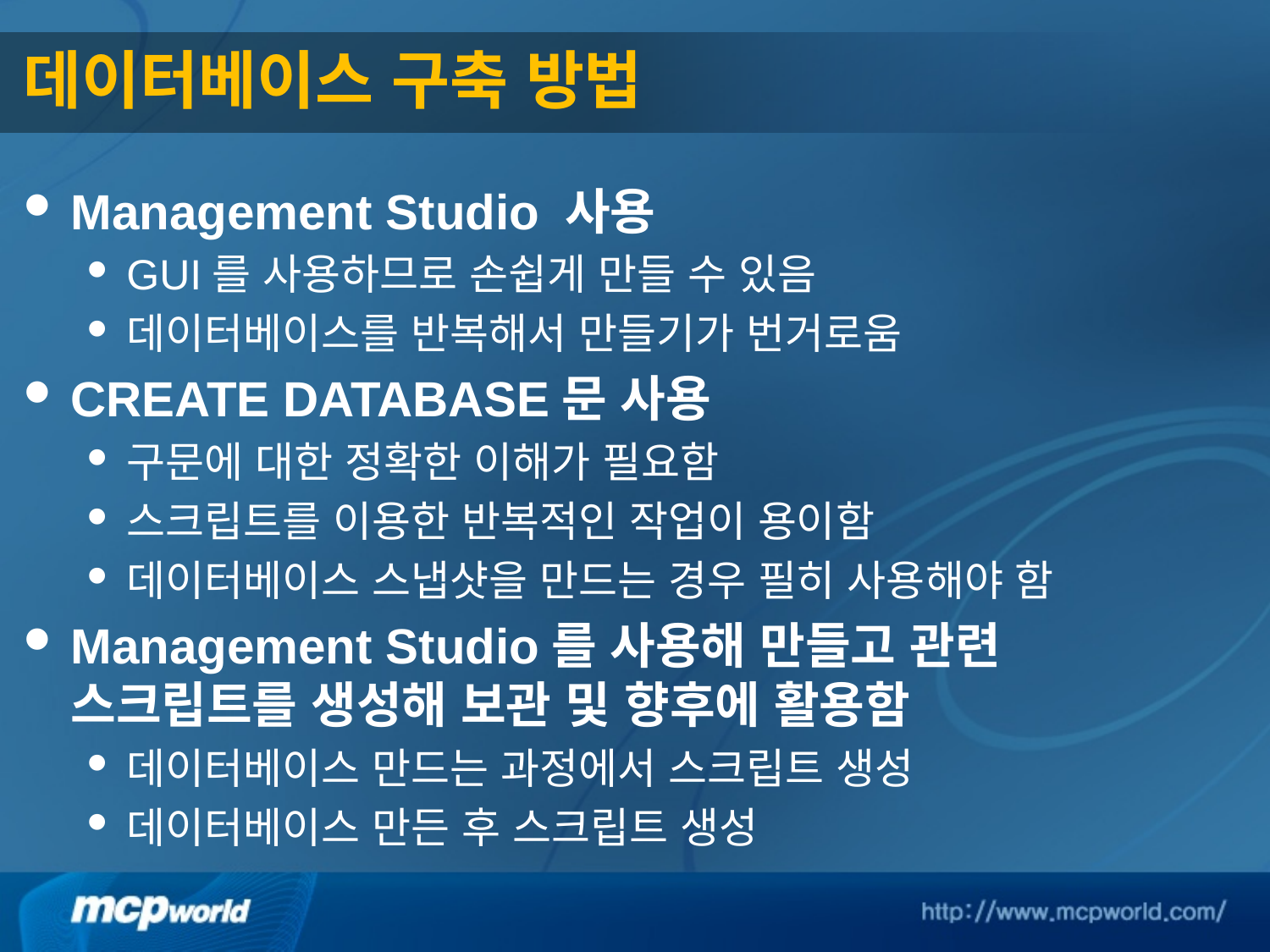

# 데이터베이스 구축 방법
Management Studio 사용
GUI를 사용하므로 손쉽게 만들 수 있음
데이터베이스를 반복해서 만들기가 번거로움
CREATE DATABASE문 사용
구문에 대한 정확한 이해가 필요함
스크립트를 이용한 반복적인 작업이 용이함
데이터베이스 스냅샷을 만드는 경우 필히 사용해야 함
Management Studio를 사용해 만들고 관련 스크립트를 생성해 보관 및 향후에 활용함
데이터베이스 만드는 과정에서 스크립트 생성
데이터베이스 만든 후 스크립트 생성